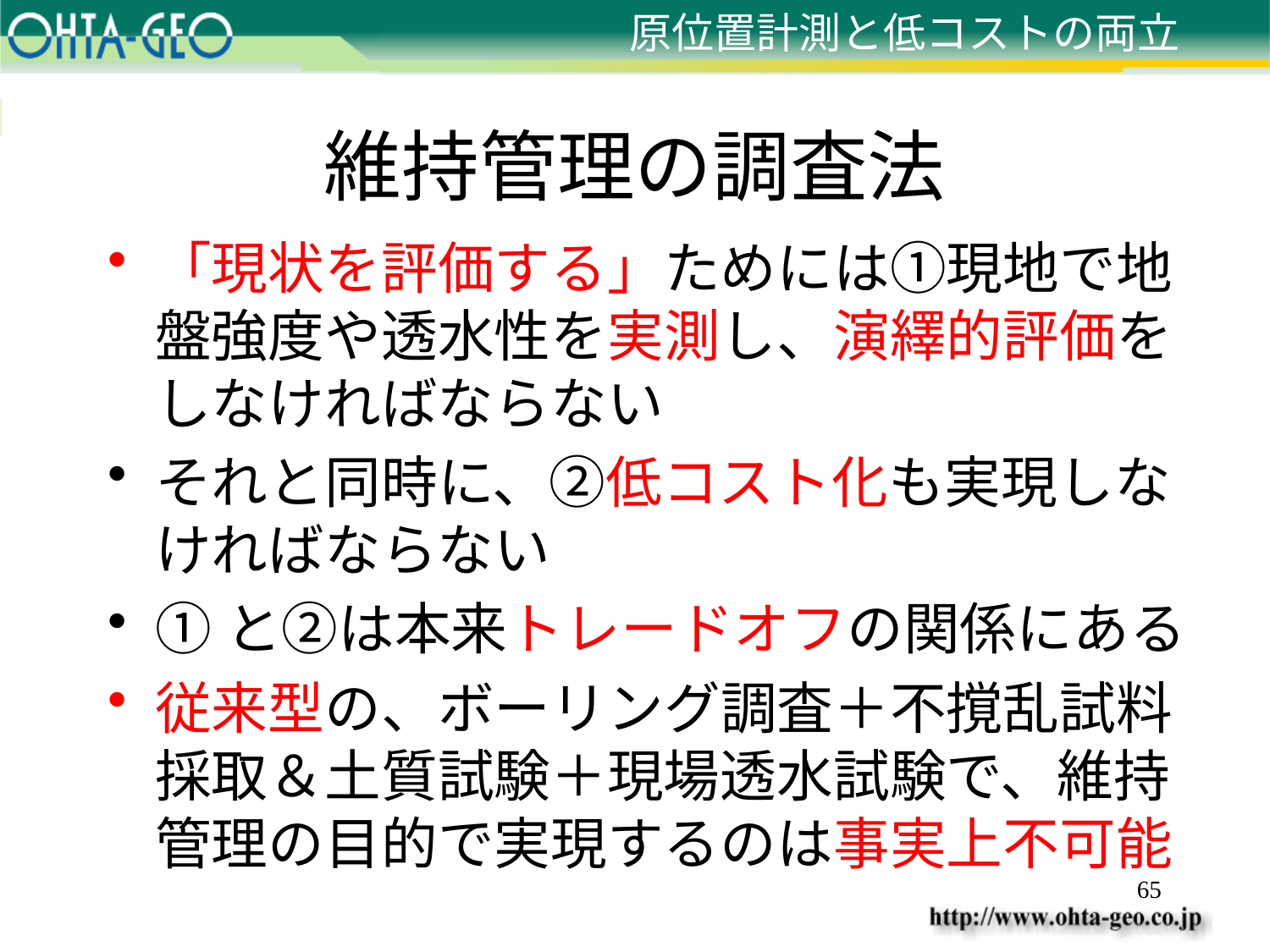

原位置計測と低コストの両立
# 維持管理の調査法
「現状を評価する」ためには①現地で地盤強度や透水性を実測し、演繹的評価をしなければならない
それと同時に、②低コスト化も実現しなければならない
①と②は本来トレードオフの関係にある
従来型の、ボーリング調査＋不撹乱試料採取＆土質試験＋現場透水試験で、維持管理の目的で実現するのは事実上不可能
65